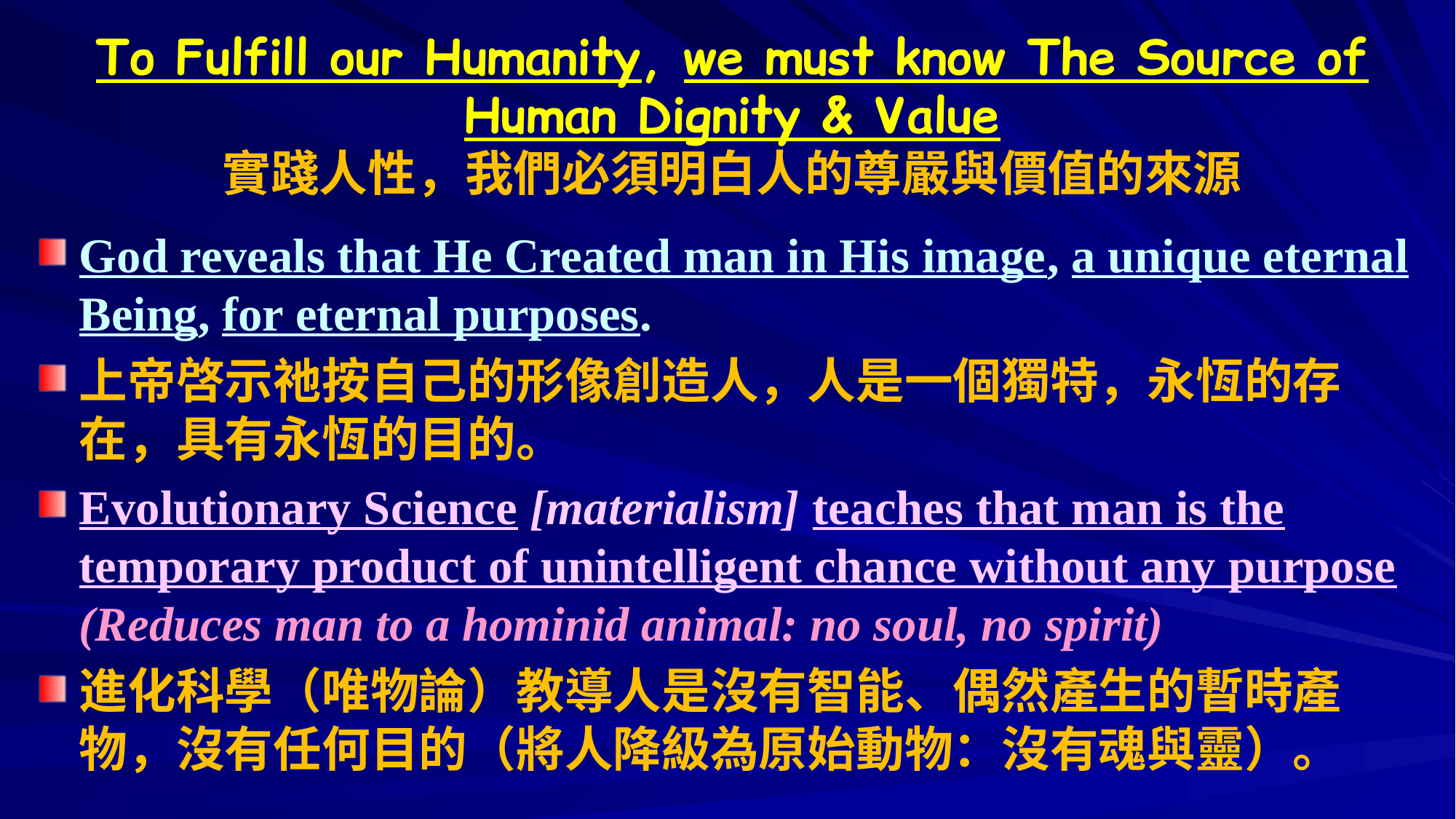

# To Fulfill our Humanity, we must know The Source of Human Dignity & Value 實踐人性，我們必須明白人的尊嚴與價值的來源
God reveals that He Created man in His image, a unique eternal Being, for eternal purposes.
上帝啓示祂按自己的形像創造人，人是一個獨特，永恆的存在，具有永恆的目的。
Evolutionary Science [materialism] teaches that man is the temporary product of unintelligent chance without any purpose (Reduces man to a hominid animal: no soul, no spirit)
進化科學（唯物論）教導人是沒有智能、偶然產生的暫時產物，沒有任何目的（將人降級為原始動物：沒有魂與靈）。